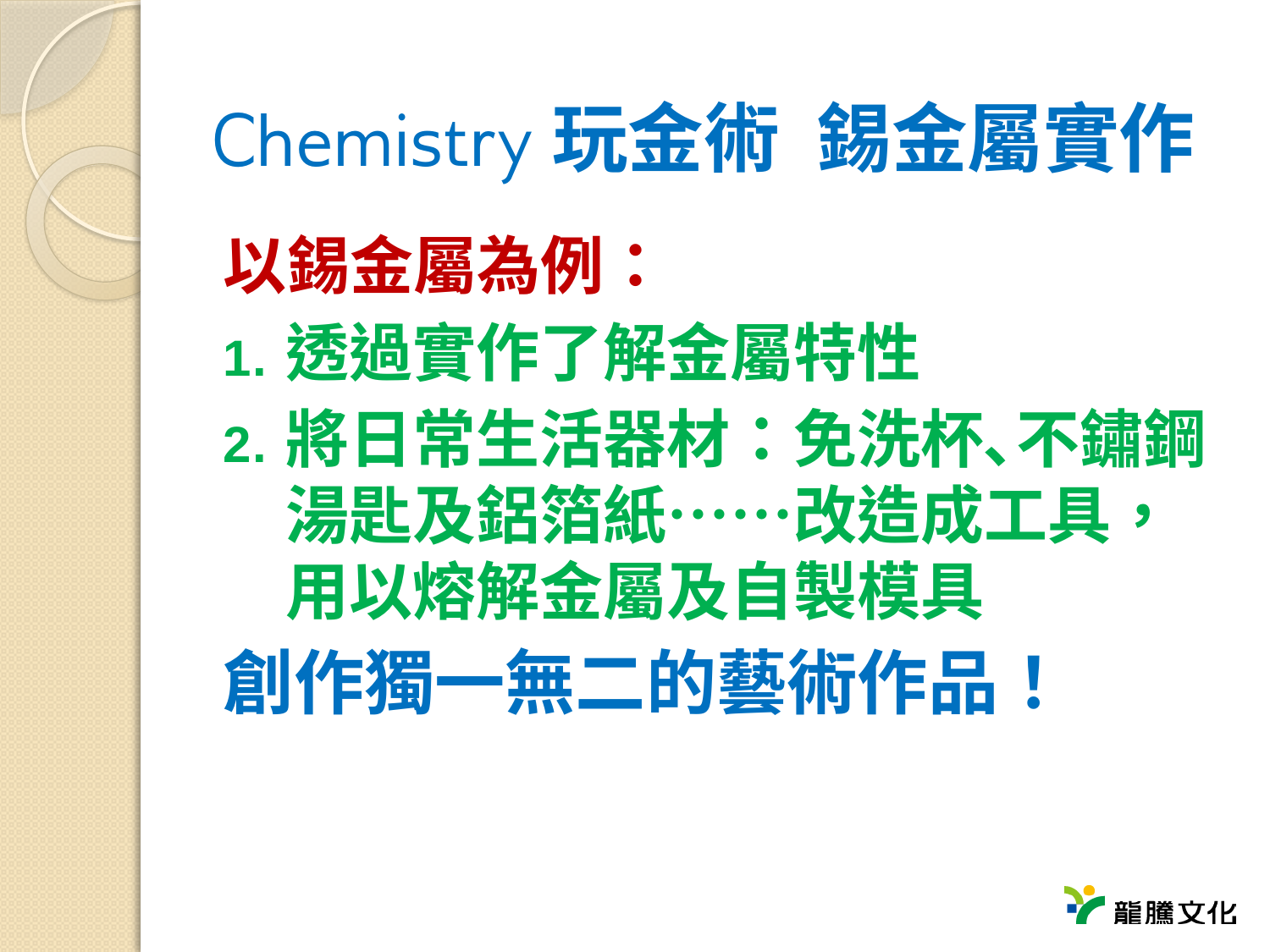

# Chemistry玩金術­錫金屬實作
以錫金屬為例：
透過實作了解金屬特性
將日常生活器材：免洗杯､不鏽鋼湯匙及鋁箔紙……改造成工具，用以熔解金屬及自製模具
創作獨一無二的藝術作品！